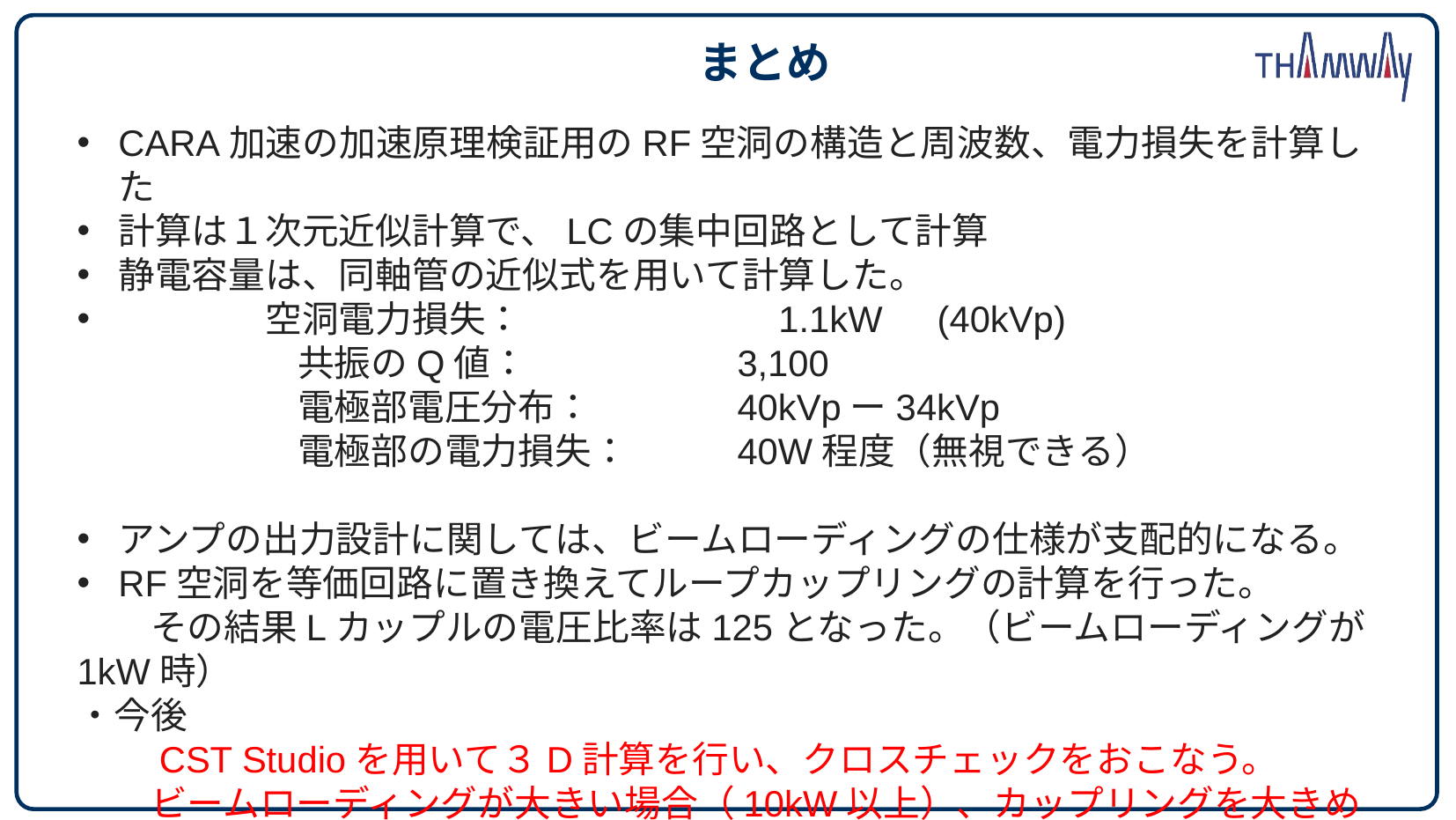

まとめ

CARA加速の加速原理検証用のRF空洞の構造と周波数、電力損失を計算した
計算は１次元近似計算で、LCの集中回路として計算
静電容量は、同軸管の近似式を用いて計算した。
　　　　空洞電力損失：		1.1kW　(40kVp)
　　　　　　共振のQ値：		3,100
　　　　　　電極部電圧分布：　	40kVpー34kVp
　　　　　　電極部の電力損失：　	40W程度（無視できる）

アンプの出力設計に関しては、ビームローディングの仕様が支配的になる。
RF空洞を等価回路に置き換えてループカップリングの計算を行った。
　　その結果Lカップルの電圧比率は125となった。（ビームローディングが1kW時）
・今後
　　CST Studioを用いて３D計算を行い、クロスチェックをおこなう。
　　ビームローディングが大きい場合（10kW以上）、カップリングを大きめにして、
　　全反射に耐えるアンプや伝送線路の検討を行う